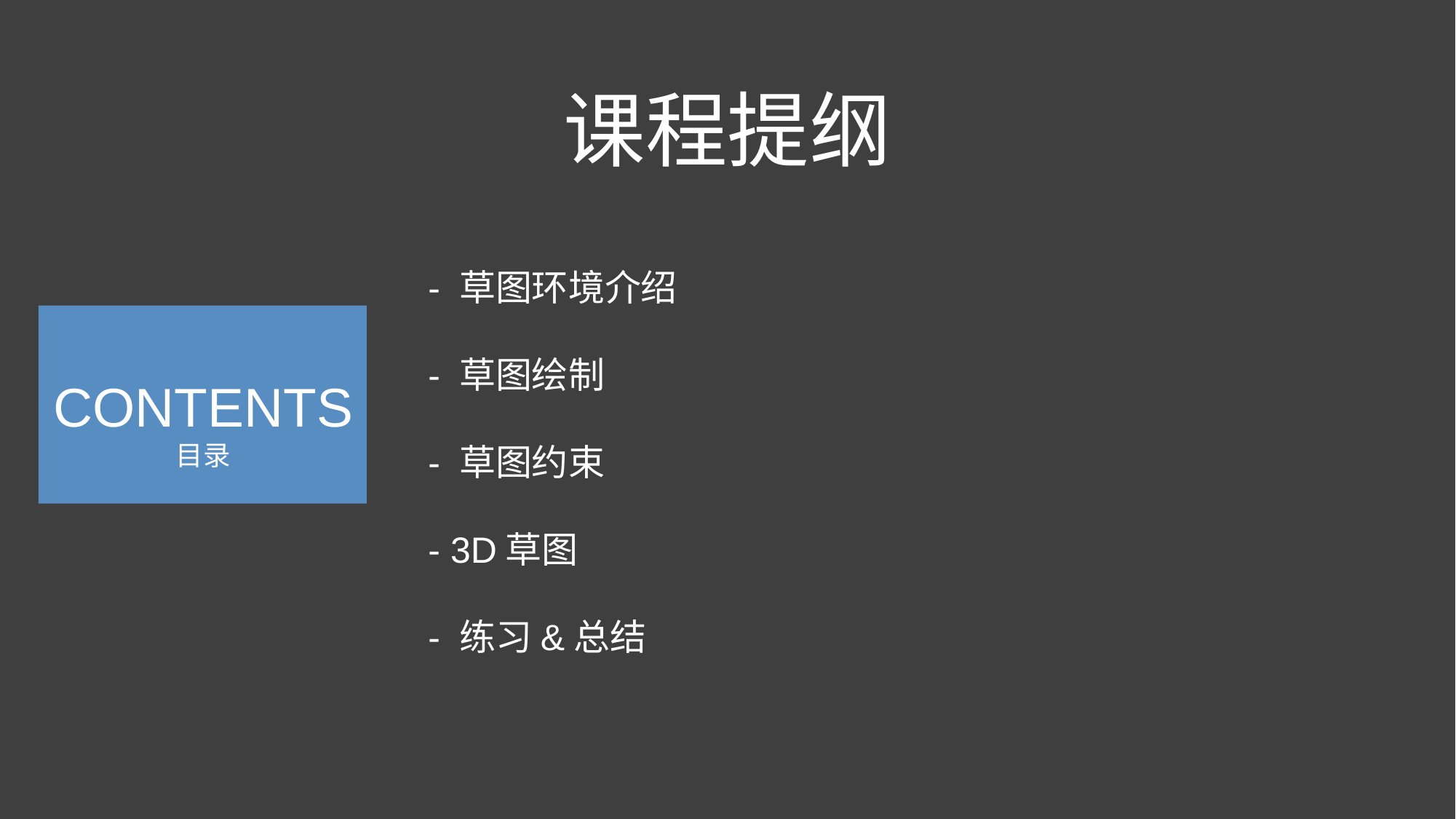

课程提纲
# - 草图环境介绍 - 草图绘制 - 草图约束 - 3D草图 - 练习&总结